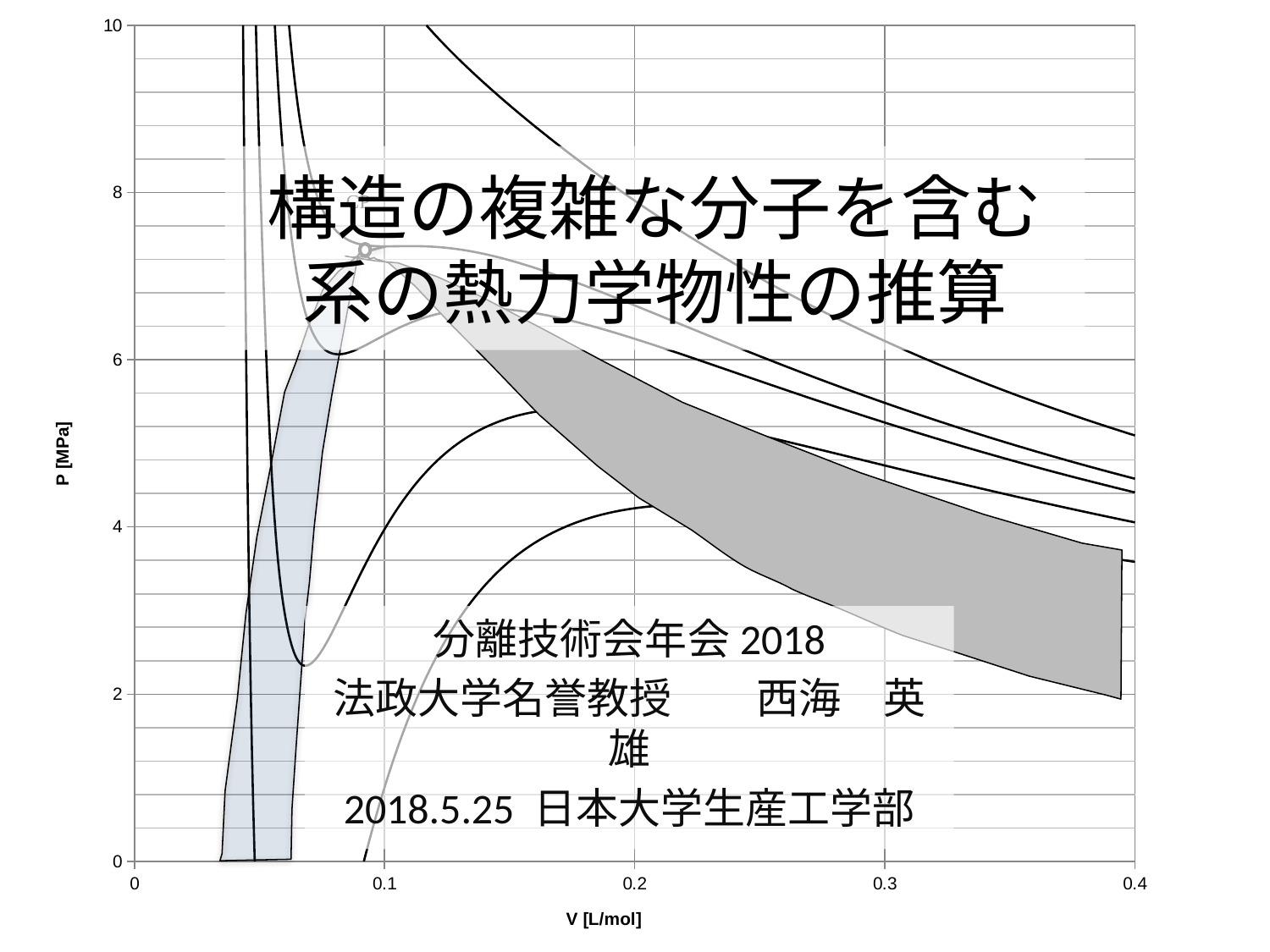

### Chart

| Category |  |  |  |  |  |
|---|---|---|---|---|---|
# 構造の複雑な分子を含む系の熱力学物性の推算
分離技術会年会2018
法政大学名誉教授　　西海　英雄
2018.5.25 日本大学生産工学部